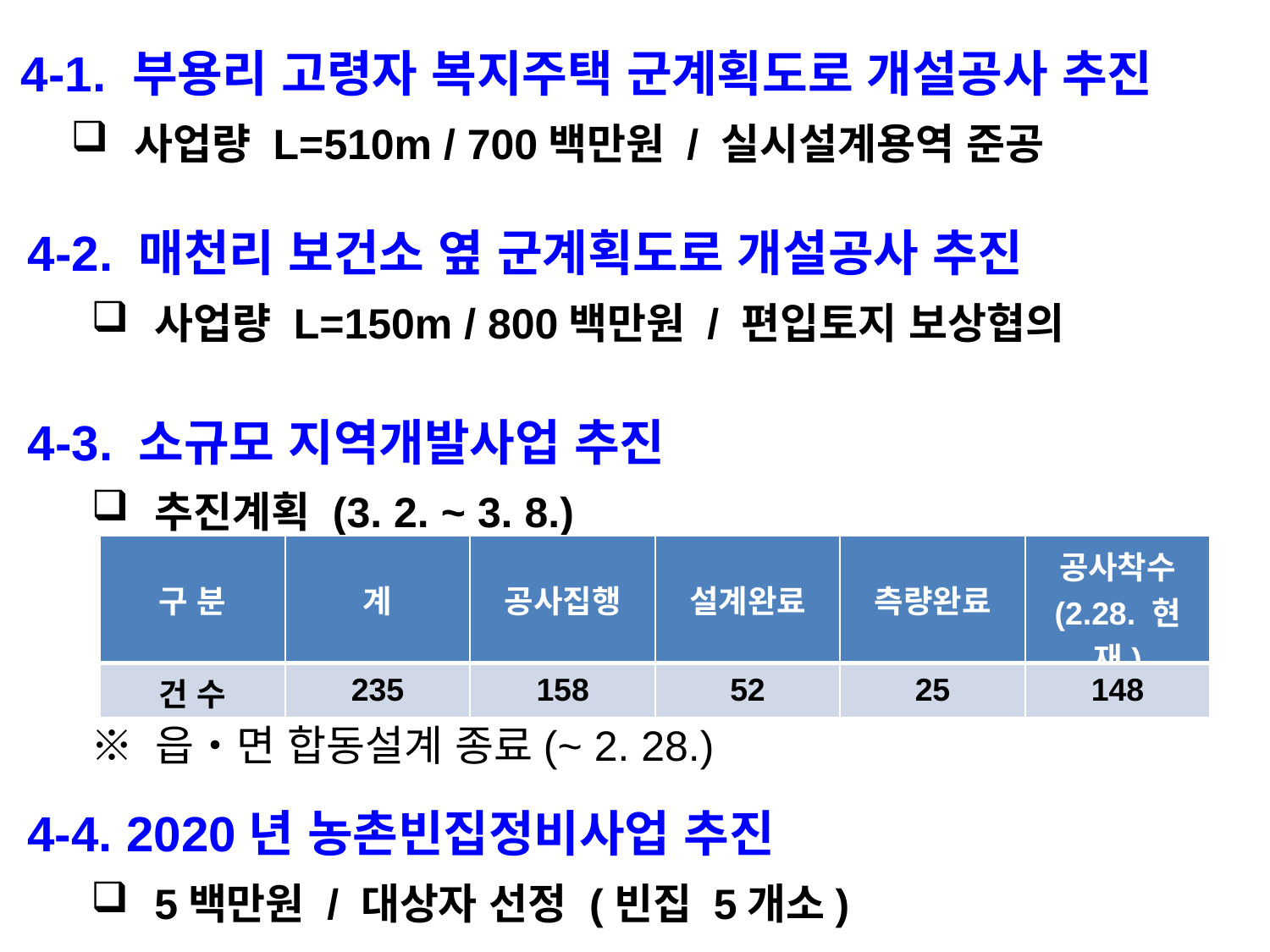

4-1. 부용리 고령자 복지주택 군계획도로 개설공사 추진
사업량 L=510m / 700백만원 / 실시설계용역 준공
4-2. 매천리 보건소 옆 군계획도로 개설공사 추진
사업량 L=150m / 800백만원 / 편입토지 보상협의

4-3. 소규모 지역개발사업 추진
추진계획 (3. 2. ~ 3. 8.)

※ 읍‧면 합동설계 종료(~ 2. 28.)

| 구 분 | 계 | 공사집행 | 설계완료 | 측량완료 | 공사착수 (2.28. 현재) |
| --- | --- | --- | --- | --- | --- |
| 건 수 | 235 | 158 | 52 | 25 | 148 |
4-4. 2020년 농촌빈집정비사업 추진
5백만원 / 대상자 선정 (빈집 5개소)